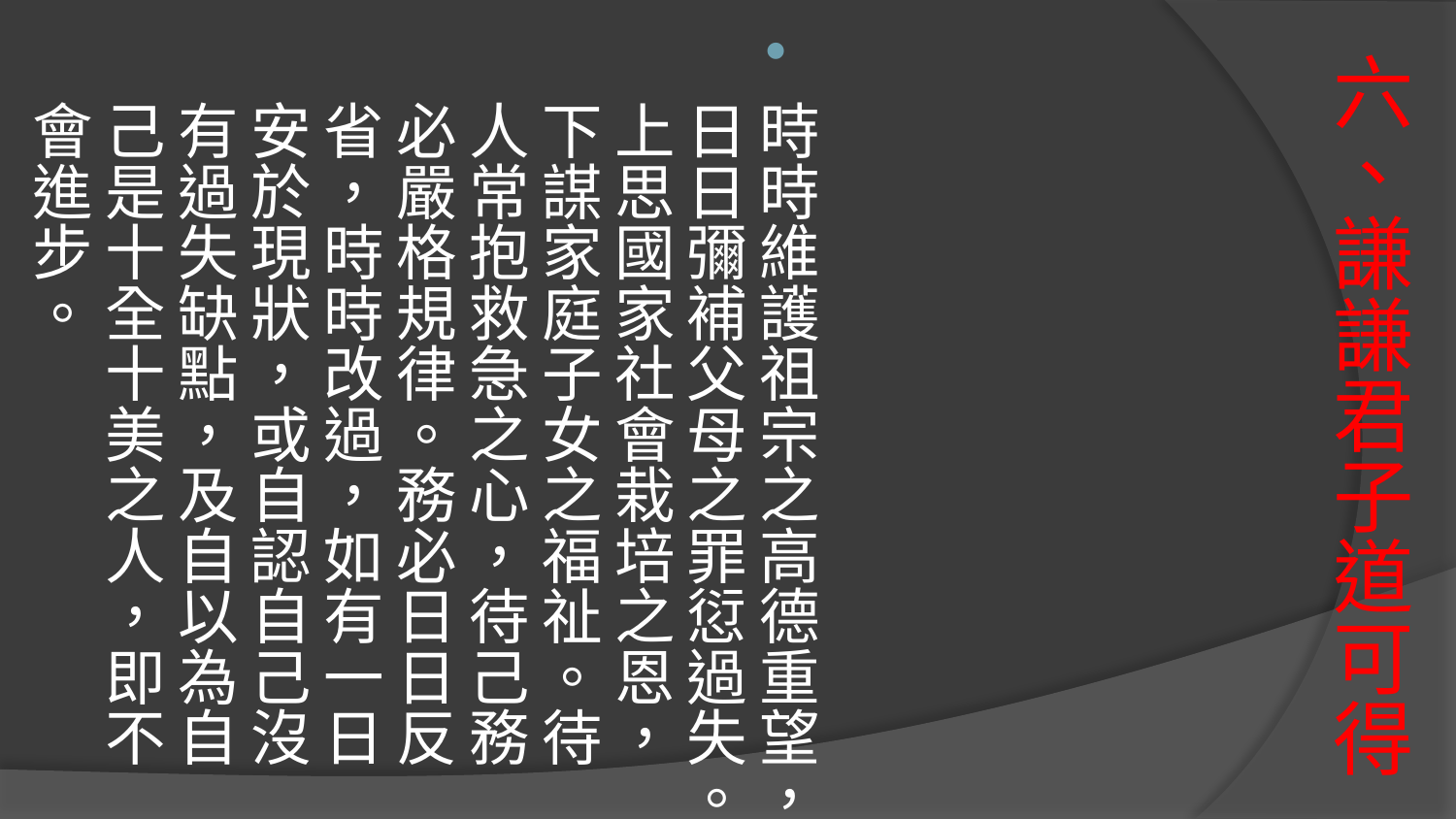

時時維護祖宗之高德重望，日日彌補父母之罪愆過失。上思國家社會栽培之恩，下謀家庭子女之福祉。待人常抱救急之心，待己務必嚴格規律。務必日日反省，時時改過，如有一日安於現狀，或自認自己沒有過失缺點，及自以為自己是十全十美之人，即不會進步。
# 六、謙謙君子道可得